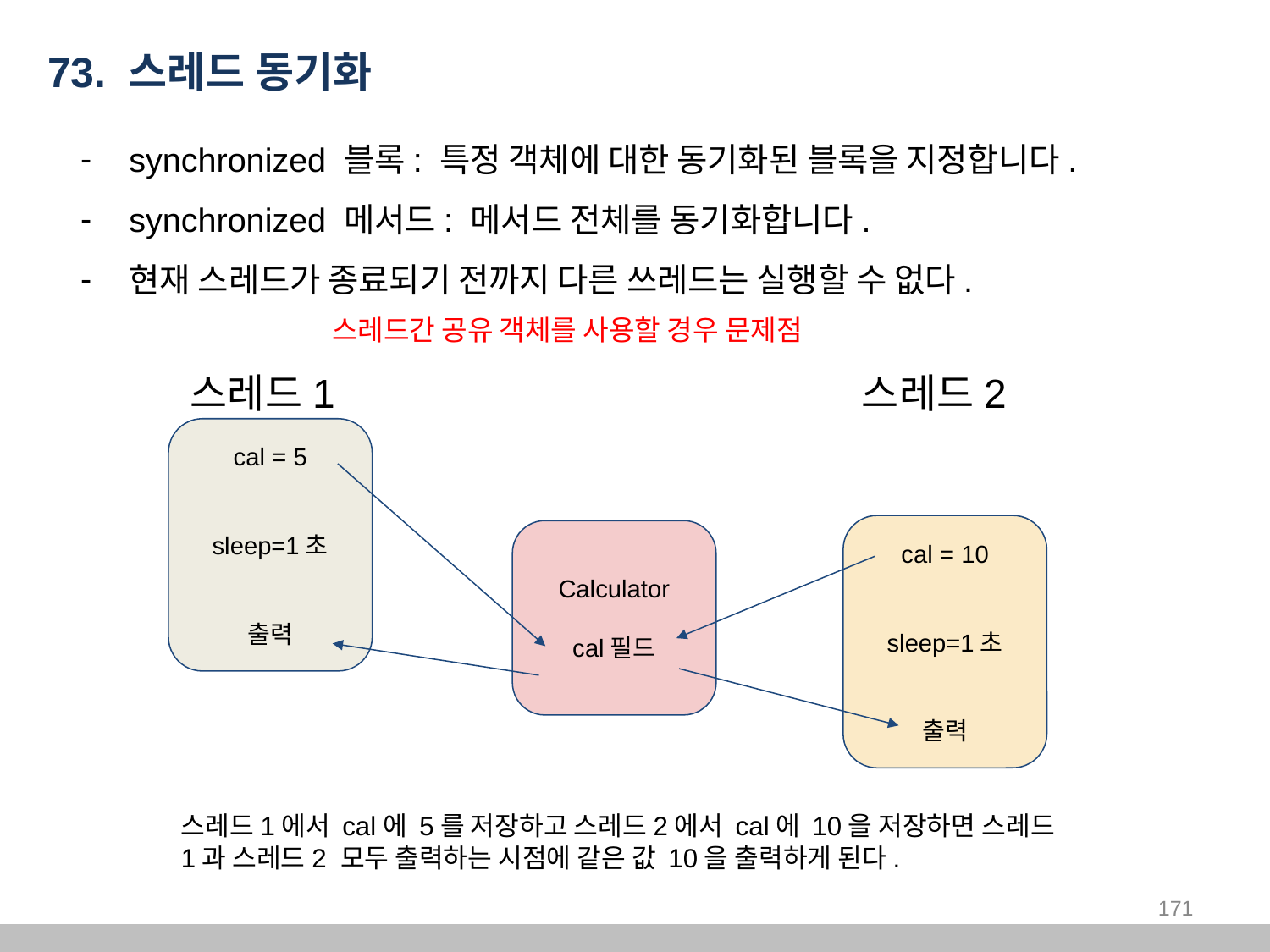

73. 스레드 동기화
synchronized 블록: 특정 객체에 대한 동기화된 블록을 지정합니다.
synchronized 메서드: 메서드 전체를 동기화합니다.
현재 스레드가 종료되기 전까지 다른 쓰레드는 실행할 수 없다.
스레드간 공유 객체를 사용할 경우 문제점
스레드1
스레드2

cal = 5

sleep=1초

출력

cal = 10

sleep=1초

출력
Calculator

cal필드
스레드1에서 cal에 5를 저장하고 스레드2에서 cal에 10을 저장하면 스레드 1과 스레드2 모두 출력하는 시점에 같은 값 10을 출력하게 된다.
171